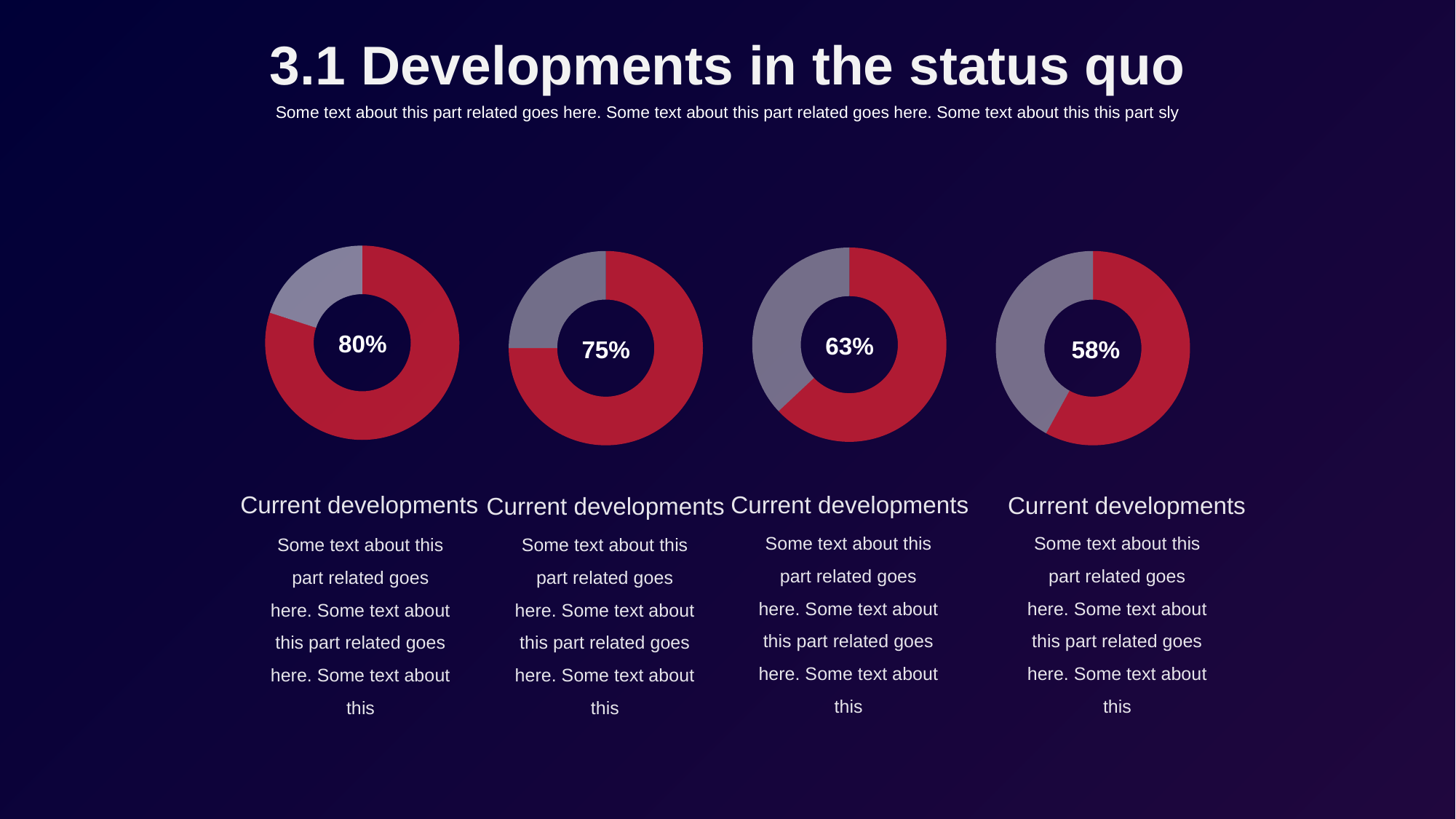

3.1 Developments in the status quo
Some text about this part related goes here. Some text about this part related goes here. Some text about this this part sly

### Chart

| Category | 销售额 |
|---|---|
| 第一季度 | 8.0 |
| 第二季度 | 2.0 |

### Chart

| Category | 销售额 |
|---|---|
| 第一季度 | 6.3 |
| 第二季度 | 3.7 |

### Chart

| Category | 销售额 |
|---|---|
| 第一季度 | 5.8 |
| 第二季度 | 4.2 |

### Chart

| Category | 销售额 |
|---|---|
| 第一季度 | 7.5 |
| 第二季度 | 2.5 |
80%
63%
58%
75%
Current developments
Some text about this part related goes here. Some text about this part related goes here. Some text about this
Current developments
Some text about this part related goes here. Some text about this part related goes here. Some text about this
Current developments
Some text about this part related goes here. Some text about this part related goes here. Some text about this
Current developments
Some text about this part related goes here. Some text about this part related goes here. Some text about this